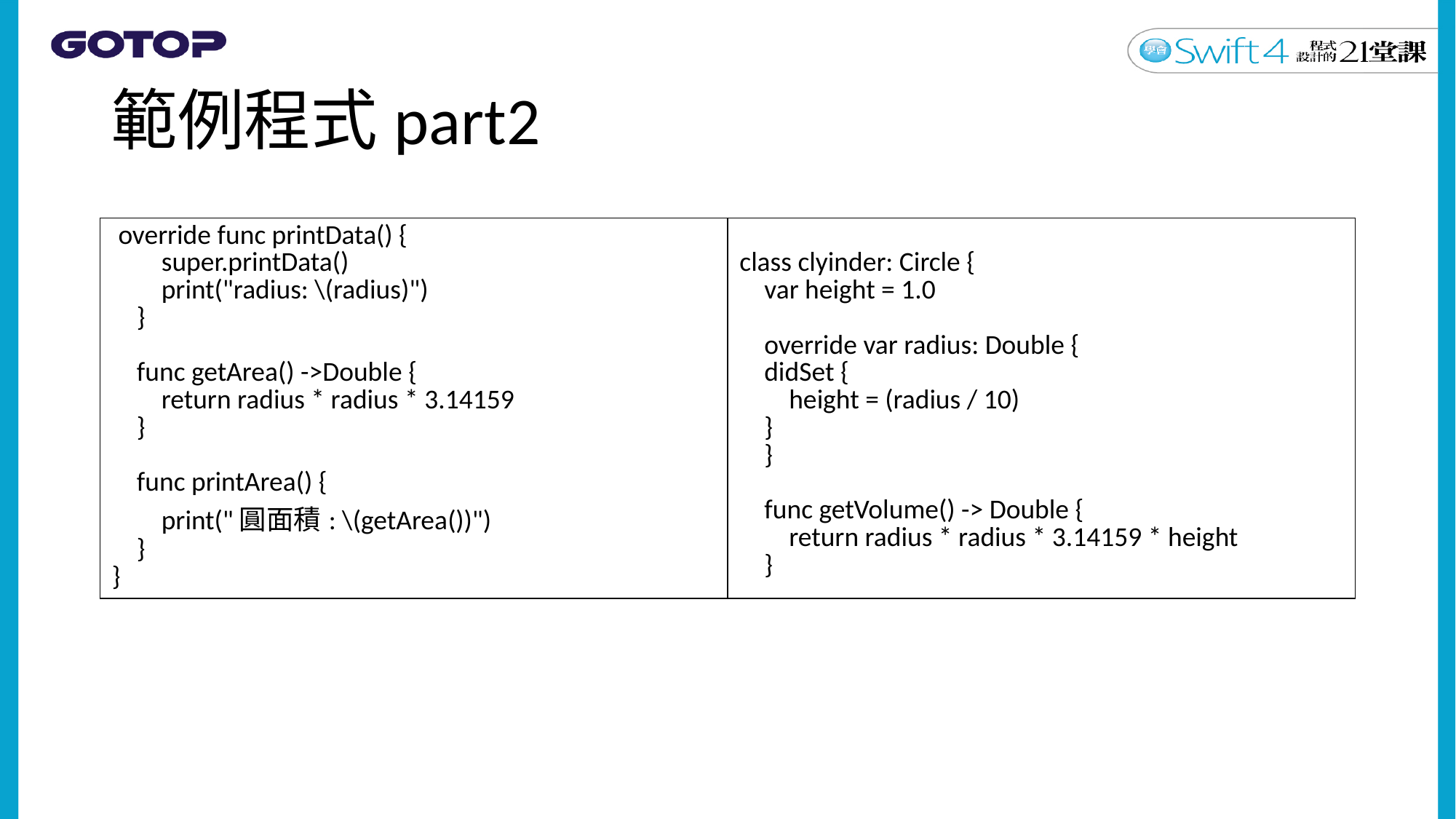

# 範例程式part2
| override func printData() { super.printData() print("radius: \(radius)") } func getArea() ->Double { return radius \* radius \* 3.14159 } func printArea() { print("圓面積: \(getArea())") } } | class clyinder: Circle { var height = 1.0 override var radius: Double { didSet { height = (radius / 10) } } func getVolume() -> Double { return radius \* radius \* 3.14159 \* height } |
| --- | --- |